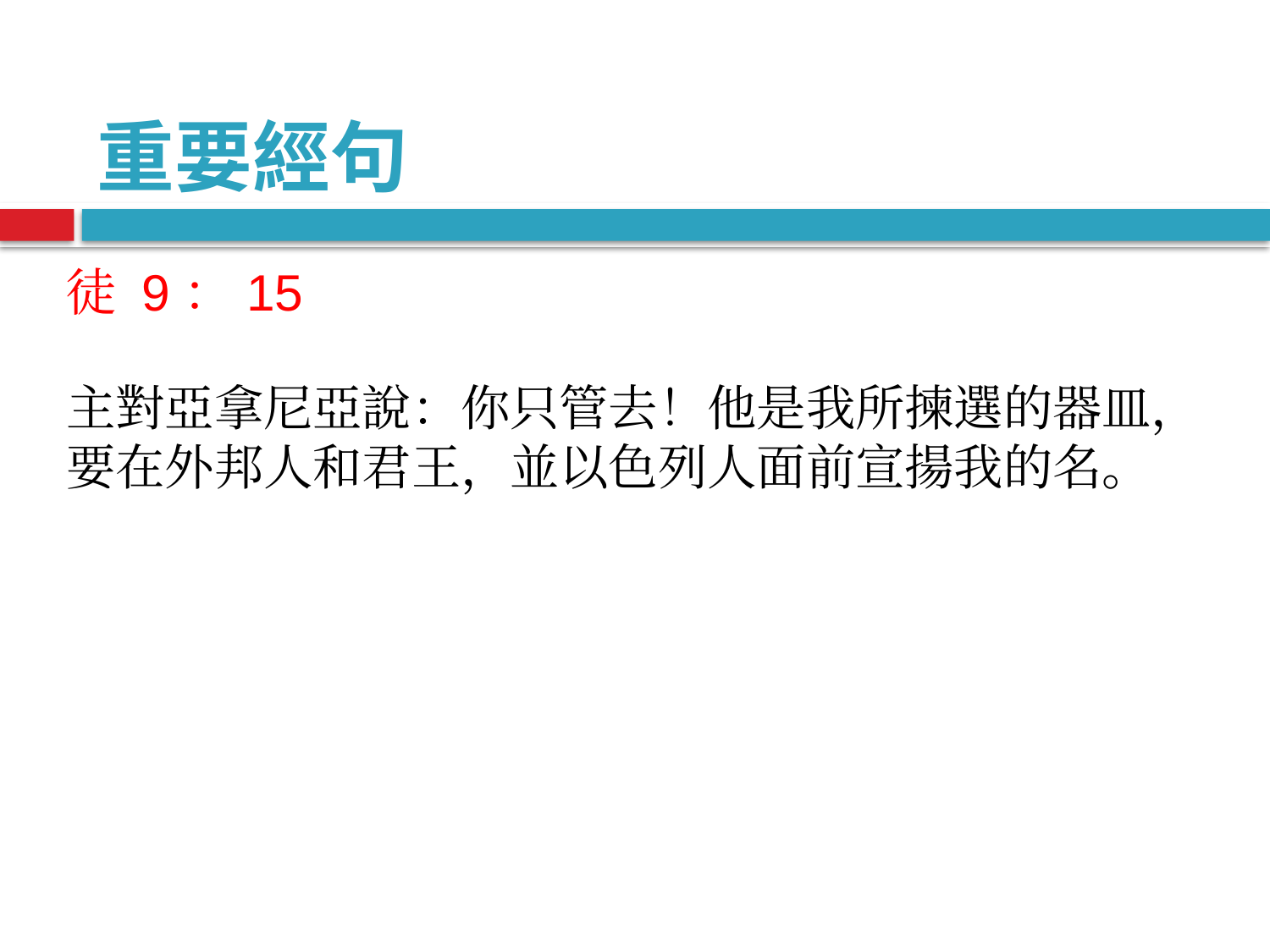

重要經句
徒 9：15
主對亞拿尼亞說：你只管去！他是我所揀選的器皿，
要在外邦人和君王，並以色列人面前宣揚我的名。